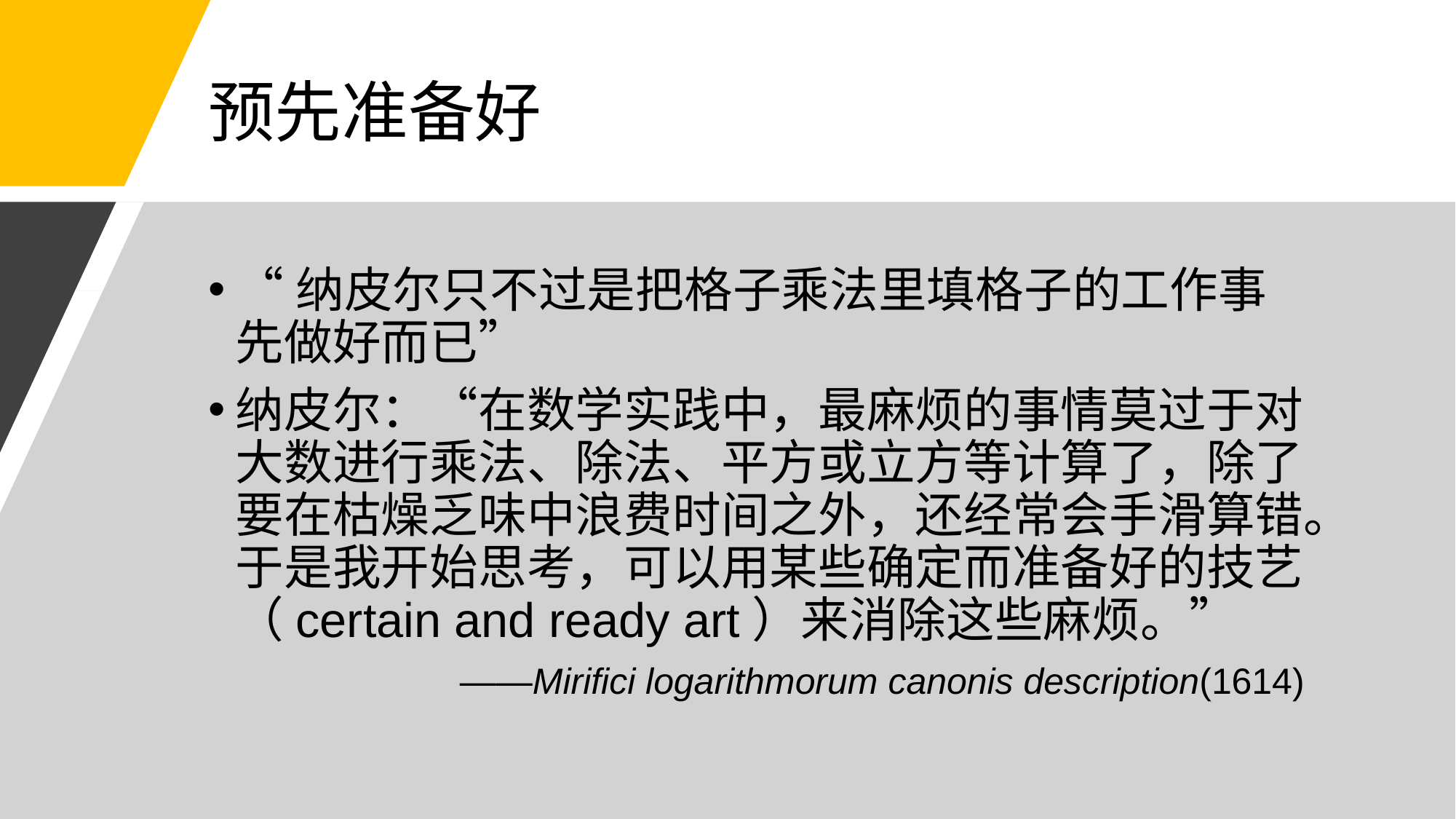

# 预先准备好

“纳皮尔只不过是把格子乘法里填格子的工作事先做好而已”
纳皮尔：“在数学实践中，最麻烦的事情莫过于对大数进行乘法、除法、平方或立方等计算了，除了要在枯燥乏味中浪费时间之外，还经常会手滑算错。于是我开始思考，可以用某些确定而准备好的技艺（certain and ready art）来消除这些麻烦。”
——Mirifici logarithmorum canonis description(1614)